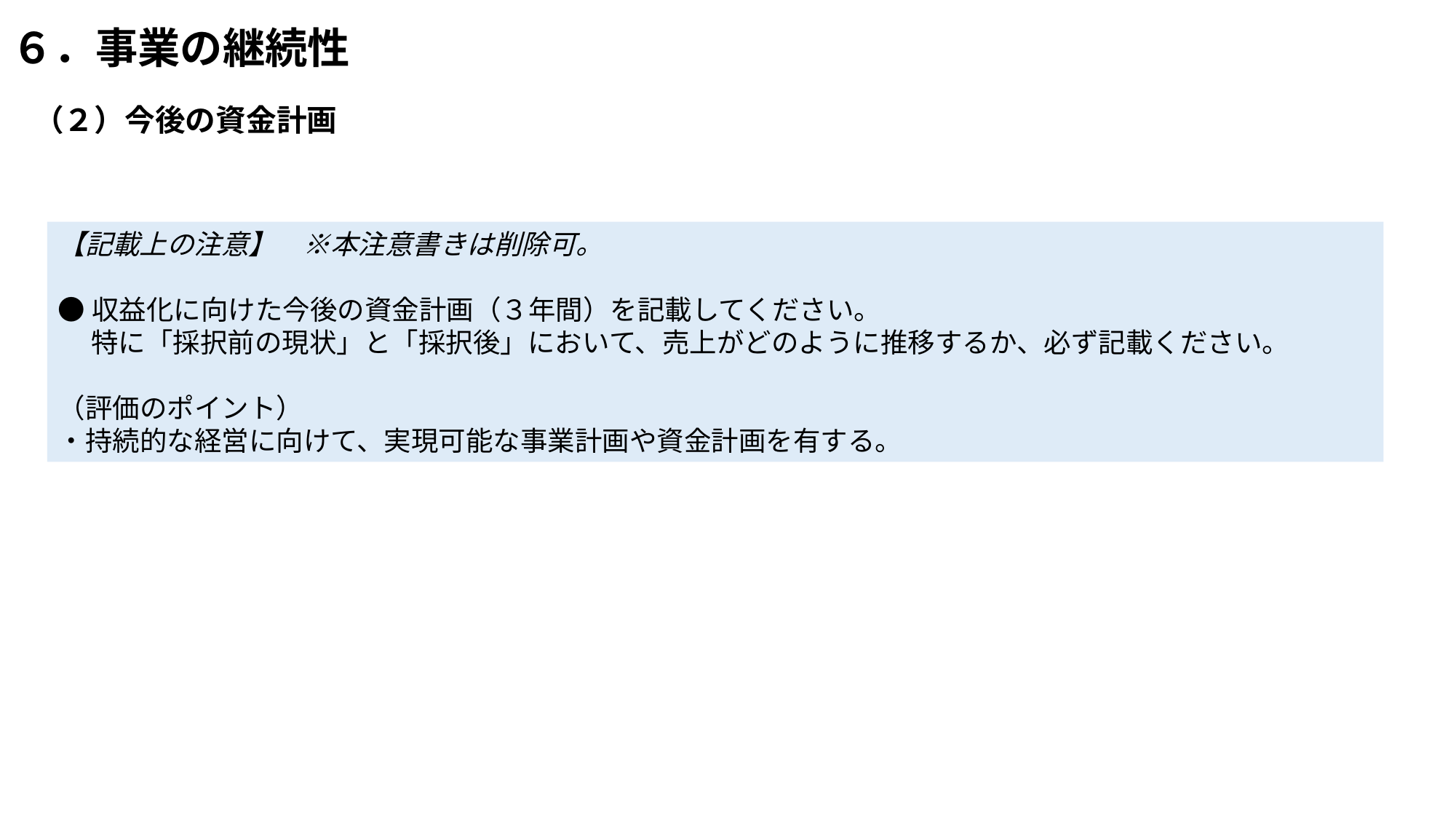

# ６．事業の継続性
（２）今後の資金計画
【記載上の注意】　※本注意書きは削除可。

●収益化に向けた今後の資金計画（３年間）を記載してください。
　 特に「採択前の現状」と「採択後」において、売上がどのように推移するか、必ず記載ください。

（評価のポイント）
・持続的な経営に向けて、実現可能な事業計画や資金計画を有する。